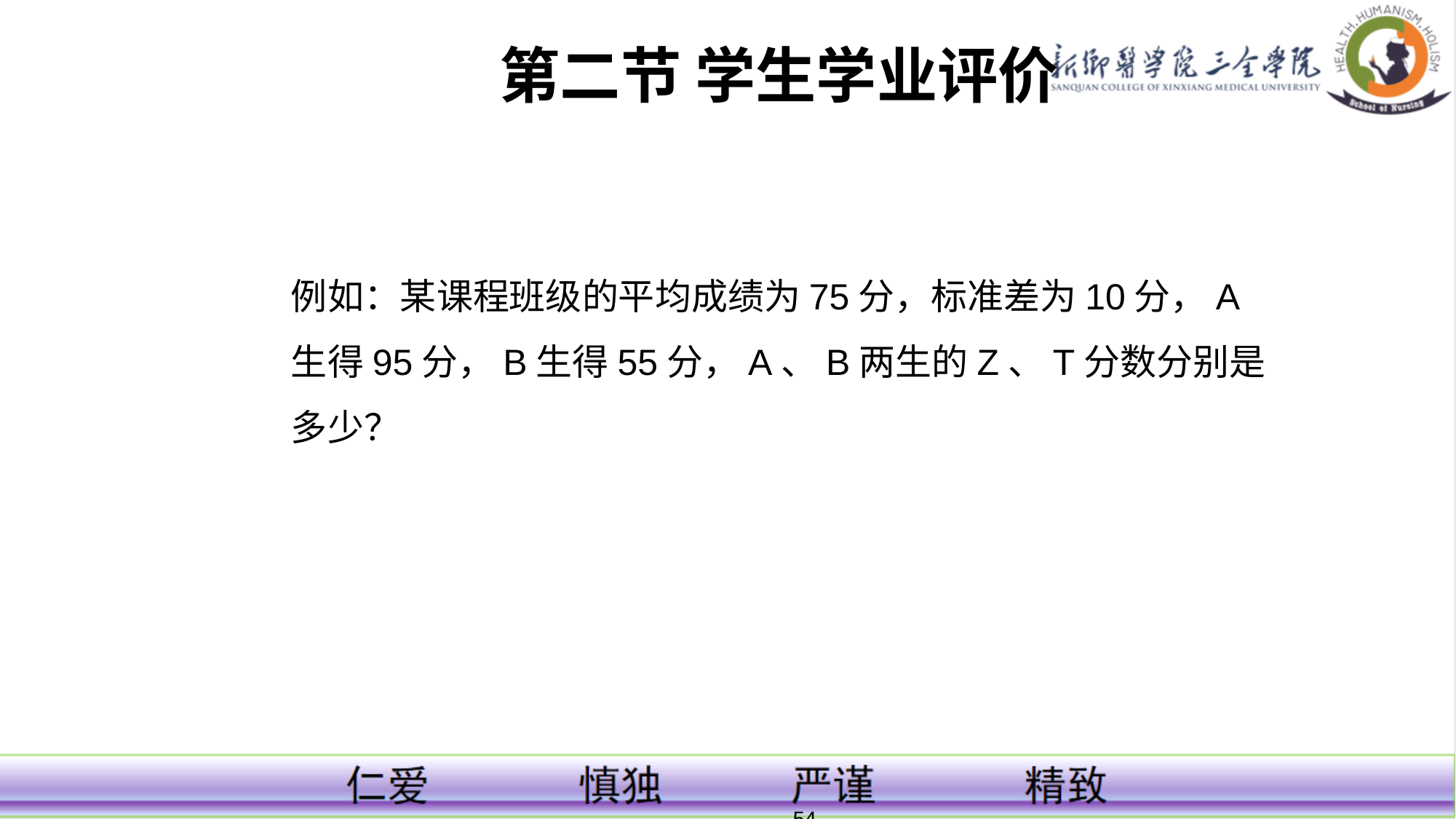

# 第二节 学生学业评价
例如：某课程班级的平均成绩为75分，标准差为10分，A生得95分，B生得55分，A、B两生的Z、T分数分别是多少？

54
54